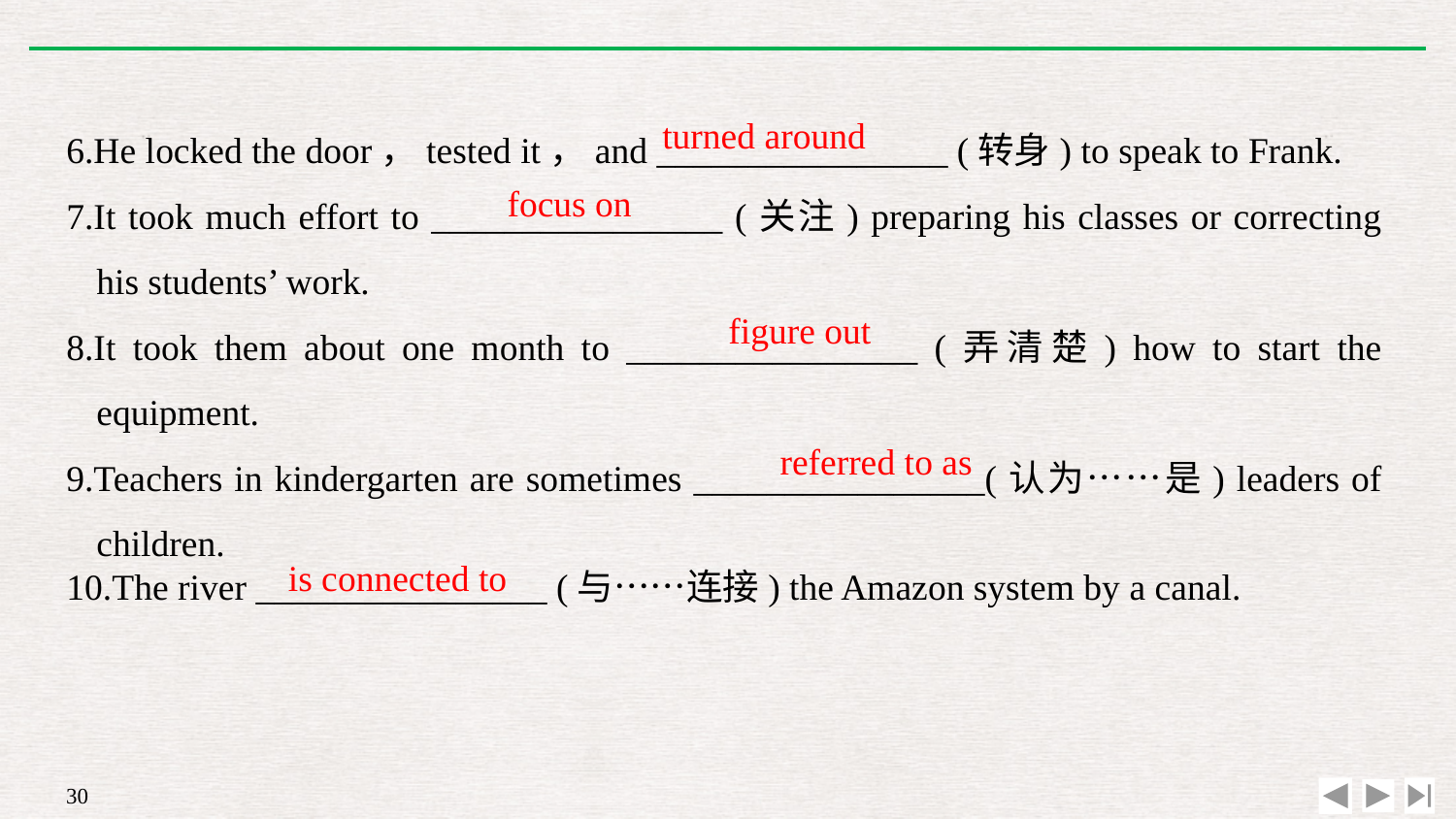

6.He locked the door，tested it，and ________________ (转身) to speak to Frank.
7.It took much effort to ________________ (关注) preparing his classes or correcting his students’ work.
8.It took them about one month to ________________ (弄清楚) how to start the equipment.
9.Teachers in kindergarten are sometimes ________________(认为……是) leaders of children.
10.The river ________________ (与……连接) the Amazon system by a canal.
turned around
focus on
figure out
referred to as
is connected to